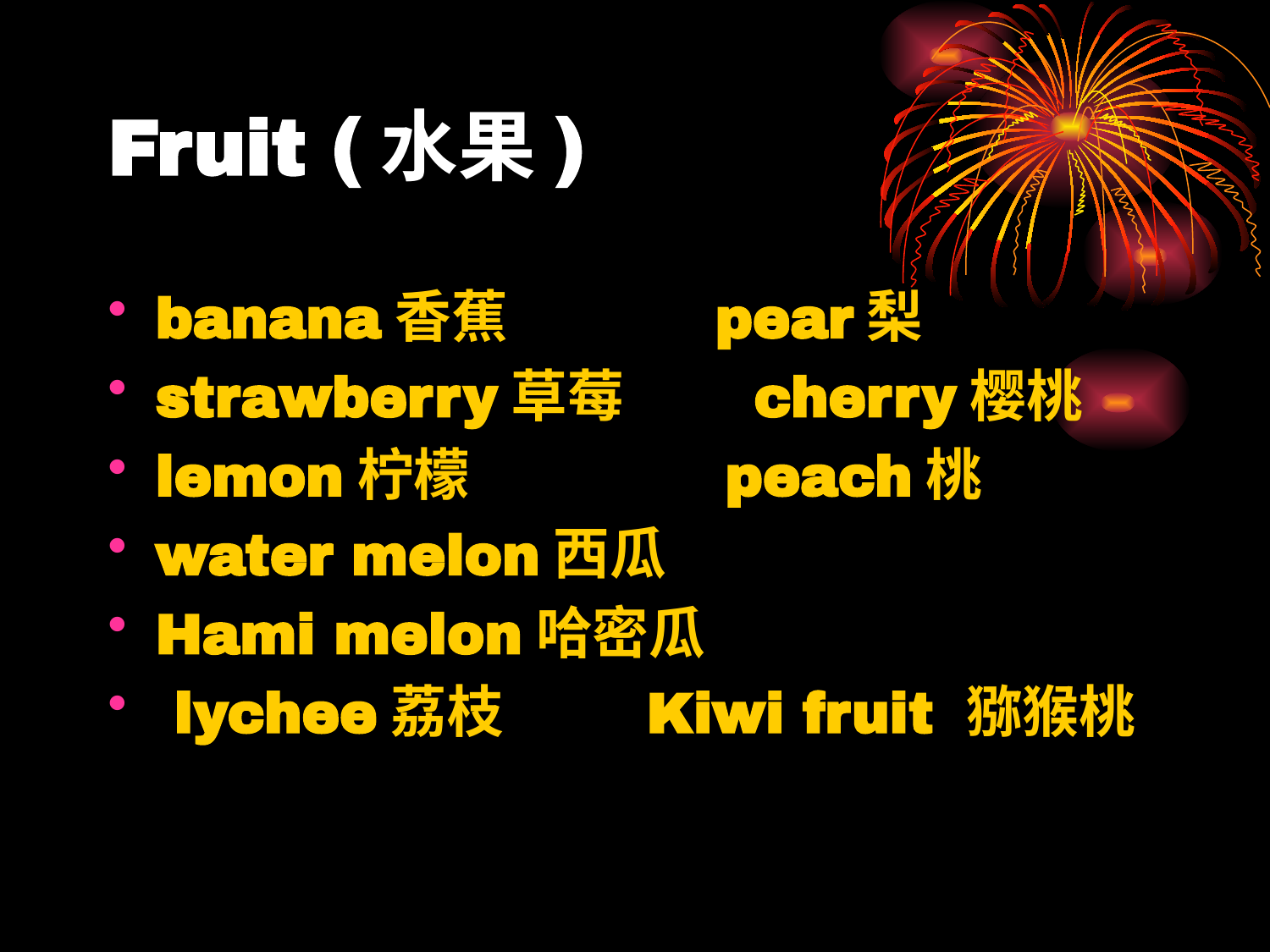

Fruit (水果)
banana香蕉               pear梨
strawberry草莓         cherry樱桃
lemon柠檬                   peach桃
water melon西瓜
Hami melon哈密瓜
 lychee荔枝          Kiwi fruit 猕猴桃